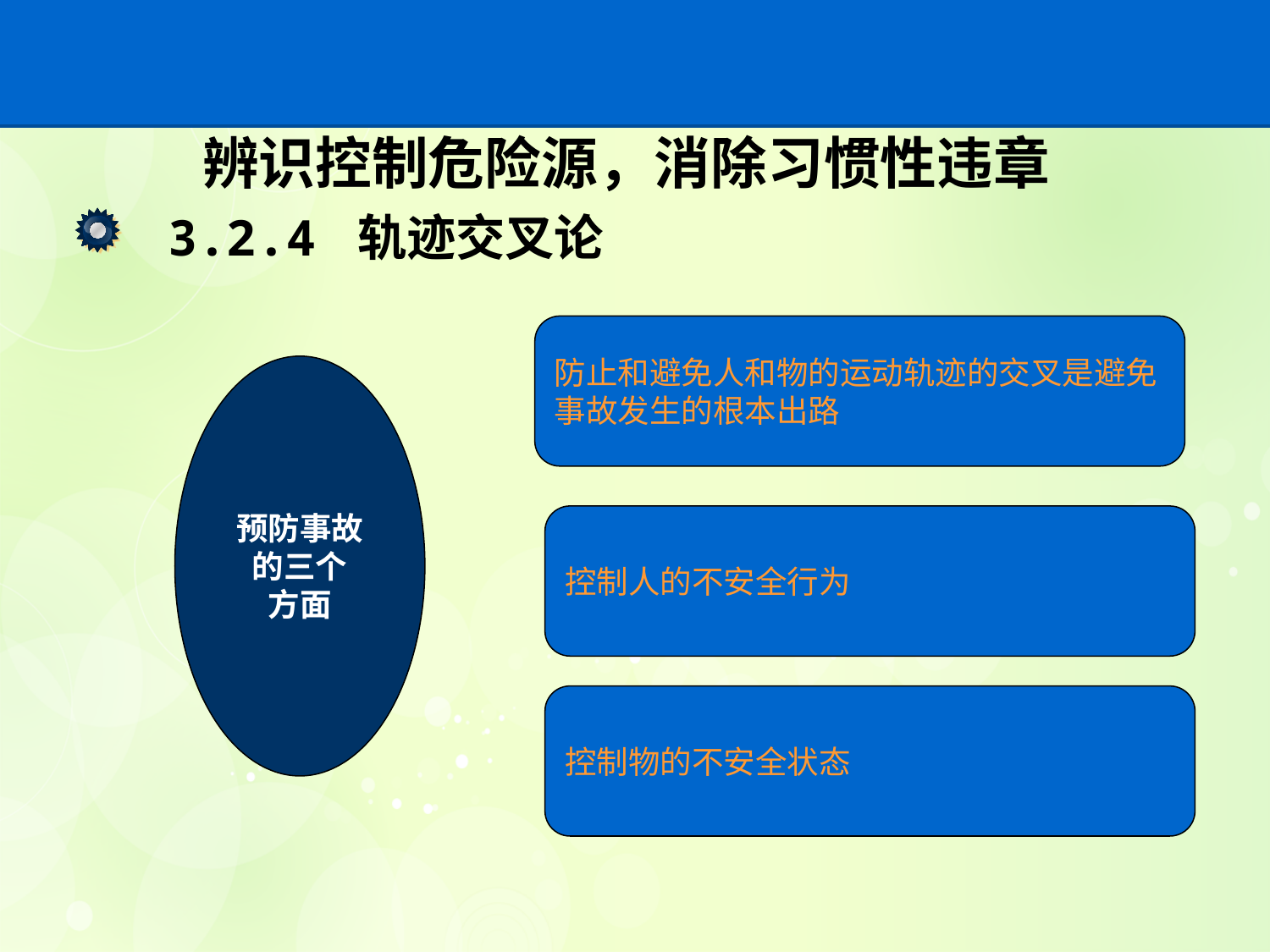

# 辨识控制危险源，消除习惯性违章
3.2.4 轨迹交叉论

防止和避免人和物的运动轨迹的交叉是避免事故发生的根本出路
预防事故
的三个
方面
控制人的不安全行为
控制物的不安全状态